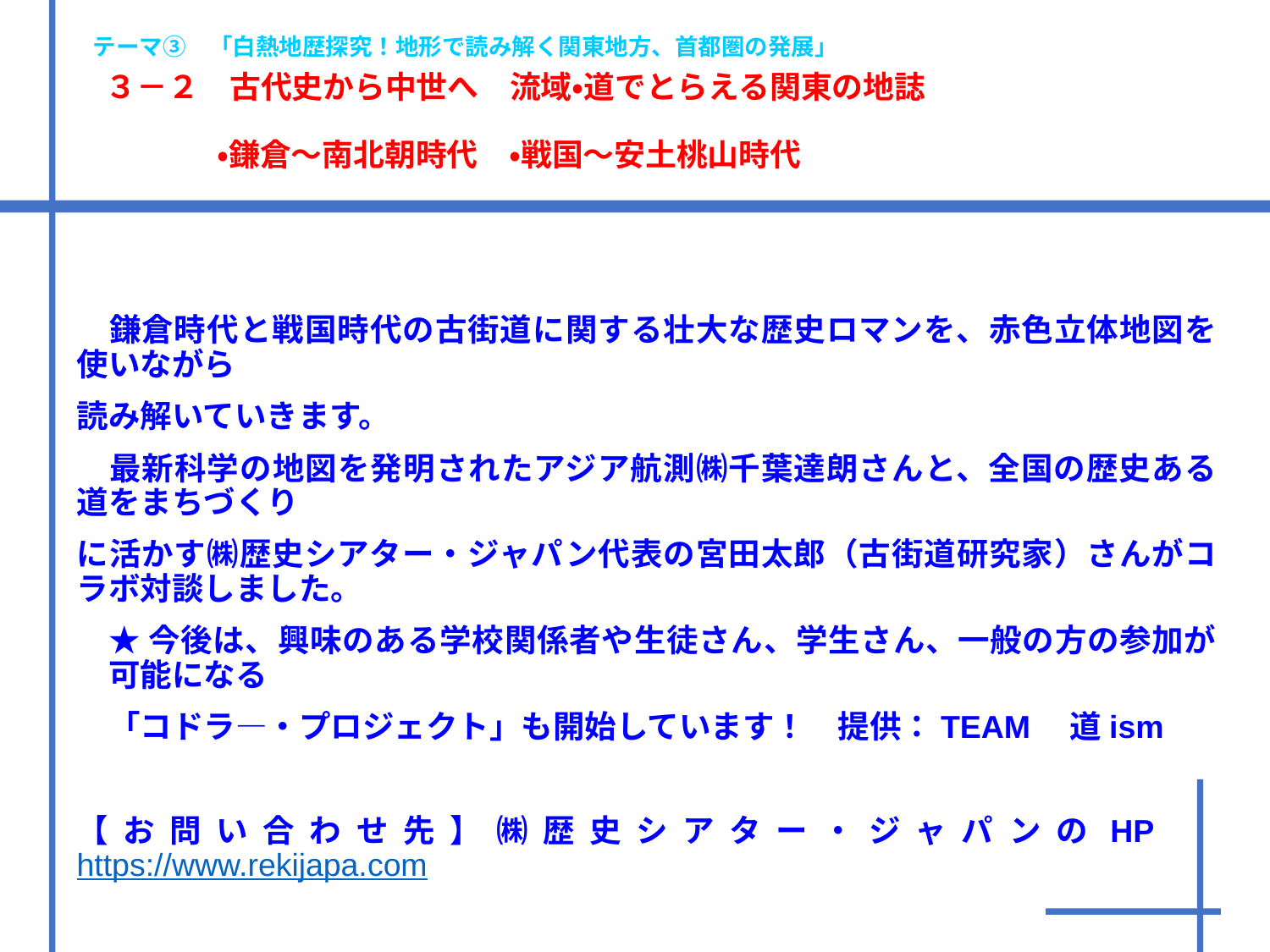

テーマ③　「白熱地歴探究！地形で読み解く関東地方、首都圏の発展」

　３－２　古代史から中世へ　流域・道でとらえる関東の地誌

　　　　・鎌倉～南北朝時代　・戦国～安土桃山時代

　鎌倉時代と戦国時代の古街道に関する壮大な歴史ロマンを、赤色立体地図を使いながら
読み解いていきます。
　最新科学の地図を発明されたアジア航測㈱千葉達朗さんと、全国の歴史ある道をまちづくり
に活かす㈱歴史シアター・ジャパン代表の宮田太郎（古街道研究家）さんがコラボ対談しました。
★今後は、興味のある学校関係者や生徒さん、学生さん、一般の方の参加が可能になる
「コドラ―・プロジェクト」も開始しています！　提供：TEAM　道ism

【お問い合わせ先】㈱歴史シアター・ジャパンのHP　https://www.rekijapa.com